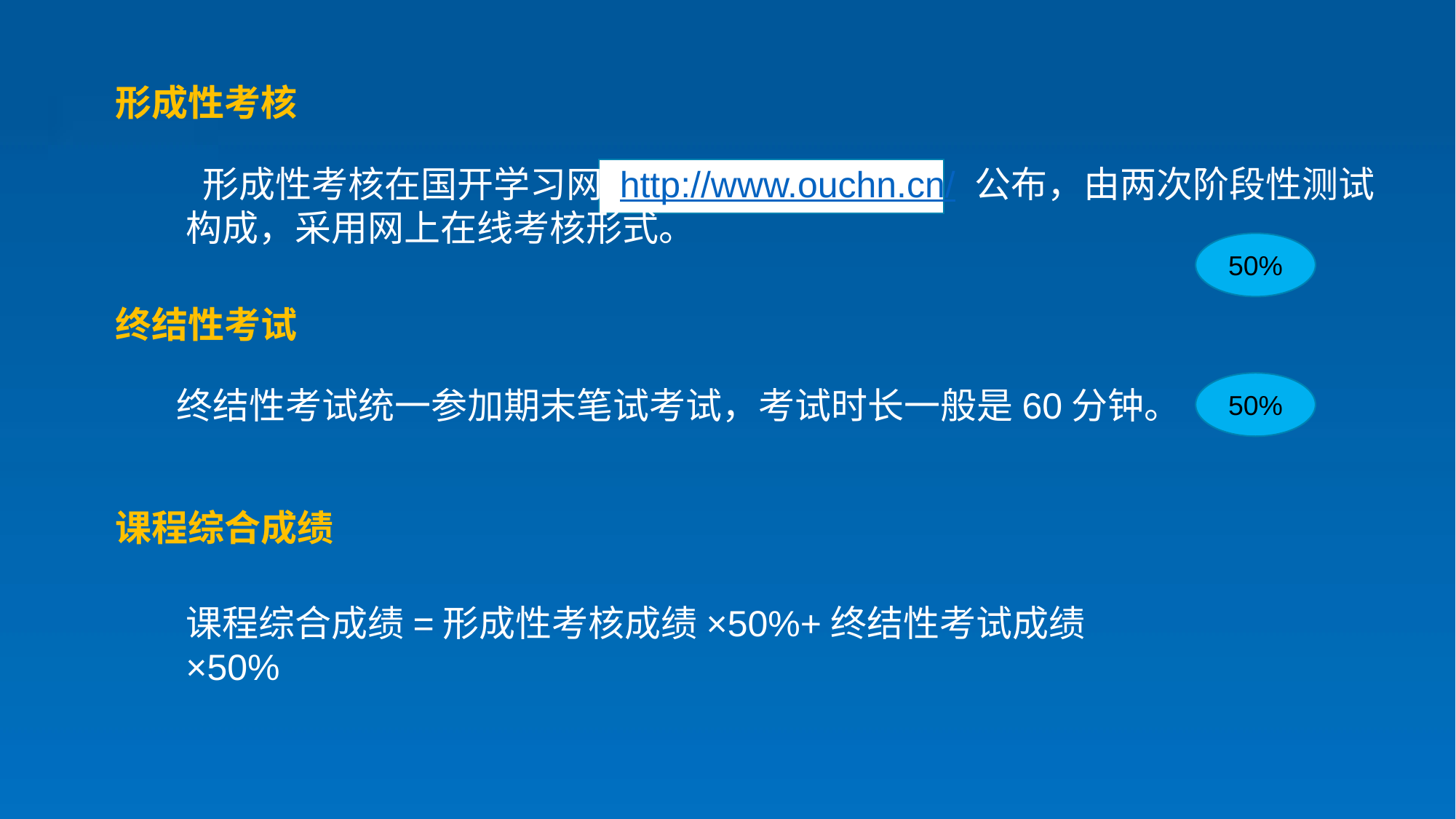

形成性考核
 形成性考核在国开学习网 http://www.ouchn.cn/ 公布，由两次阶段性测试构成，采用网上在线考核形式。

50%
终结性考试
50%
终结性考试统一参加期末笔试考试，考试时长一般是60分钟。
课程综合成绩
课程综合成绩=形成性考核成绩×50%+终结性考试成绩×50%